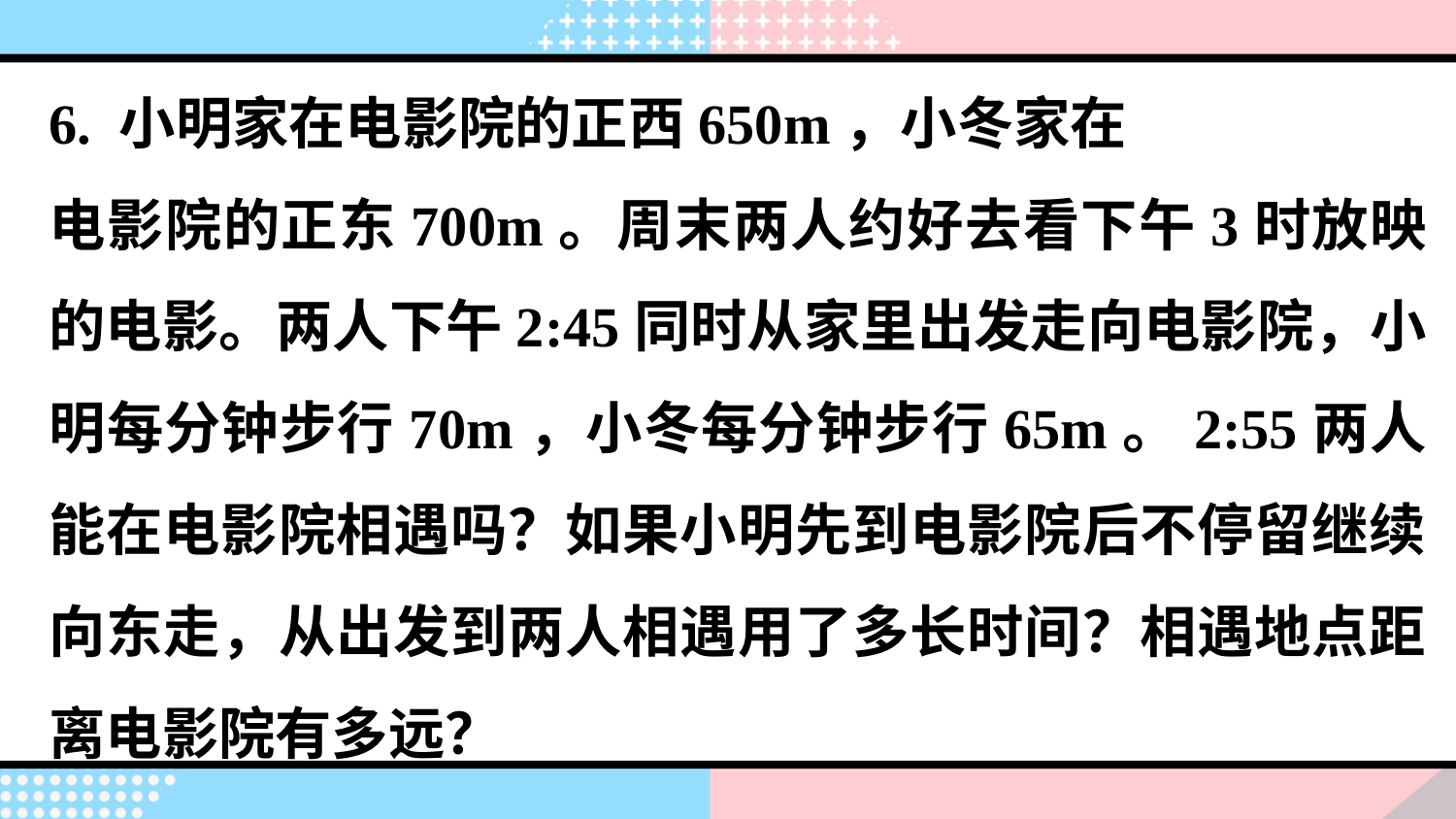

6. 小明家在电影院的正西650m，小冬家在
电影院的正东700m。周末两人约好去看下午3时放映的电影。两人下午2:45同时从家里出发走向电影院，小明每分钟步行70m，小冬每分钟步行65m。2:55两人能在电影院相遇吗？如果小明先到电影院后不停留继续向东走，从出发到两人相遇用了多长时间？相遇地点距离电影院有多远？